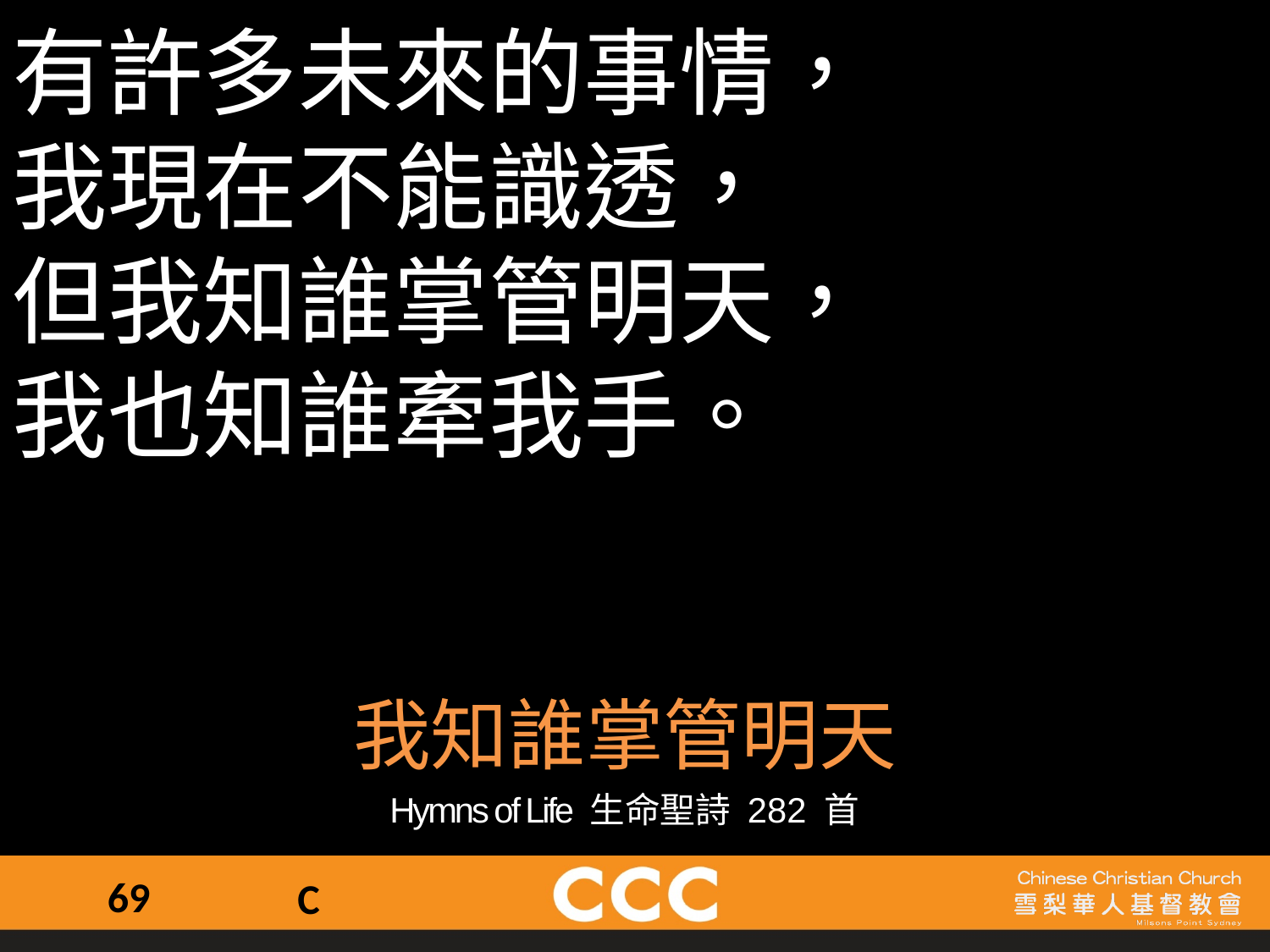

有許多未來的事情，
我現在不能識透，
但我知誰掌管明天，
我也知誰牽我手。
我知誰掌管明天
Hymns of Life 生命聖詩 282 首
69
C